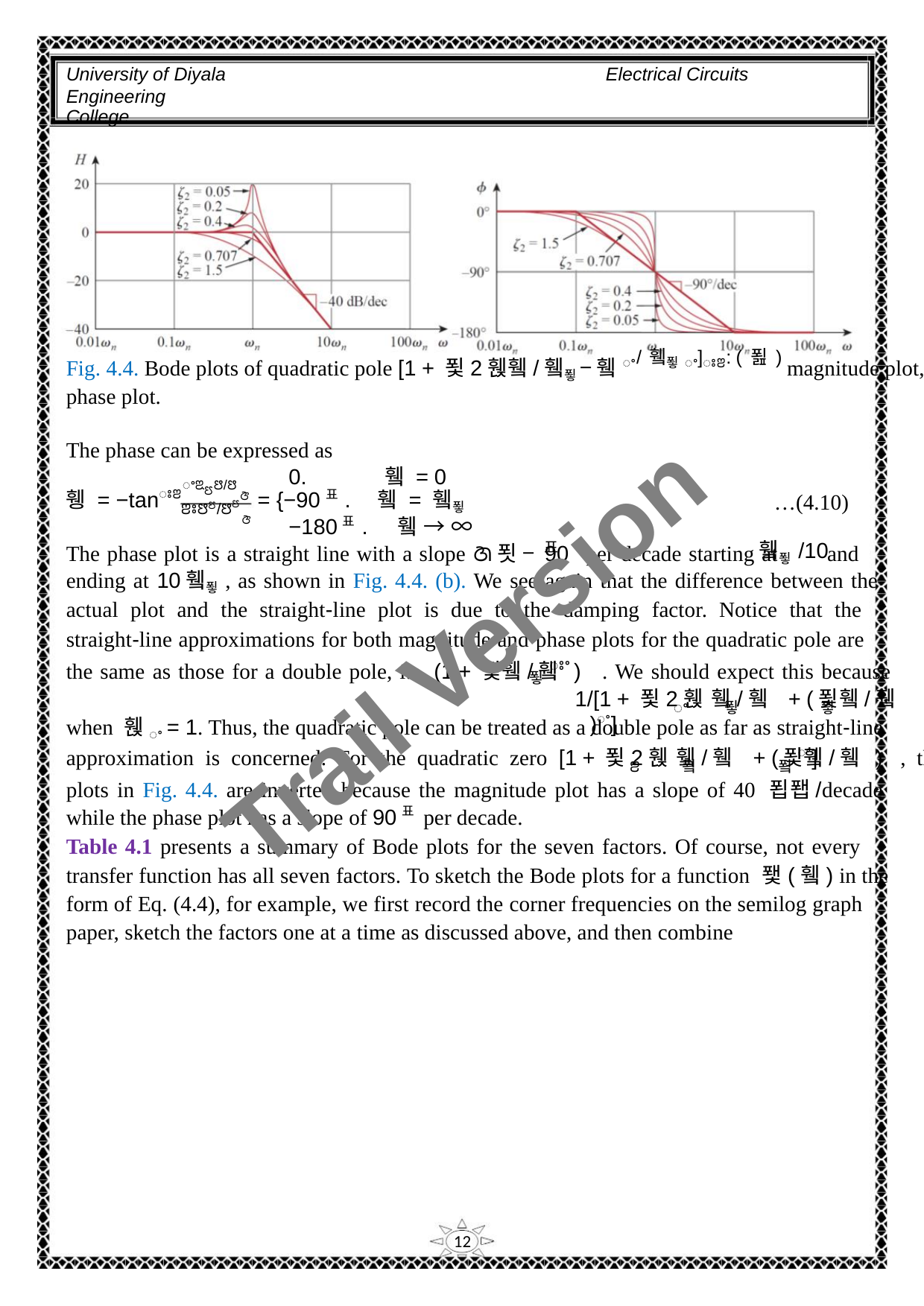

University of Diyala
Engineering College
Electrical Circuits
Fig. 4.4. Bode plots of quadratic pole [1 + 푗2휁휔/휔푛 − 휔ꢀ/휔푛ꢀ]ꢁꢂ: (푎) magnitude plot, (b)
phase plot.
The phase can be expressed as
0.
휔 = 0
휔 = 휔푛
ꢀꢃꢄꢅ/ꢅ
ꢂꢁꢅꢄ/ꢅꢄ
휑 = −tanꢁꢂ
= {−90표.
ꢆ
…(4.10)
휔푛/10
ꢆ
−180표. 휔 → ∞
표
The phase plot is a straight line with a slope ꢇ푓 − 90 per decade starting at
and
ending at 10휔푛, as shown in Fig. 4.4. (b). We see again that the difference between the
actual plot and the straight‐line plot is due to the damping factor. Notice that the
straight‐line approximations for both magnitude and phase plots for the quadratic pole are
Trail Version
Trail Version
Trail Version
Trail Version
Trail Version
Trail Version
Trail Version
Trail Version
Trail Version
Trail Version
Trail Version
Trail Version
Trail Version
ꢁꢀ
the same as those for a double pole, i.e. (1 + 푗휔/휔 ) . We should expect this because
푛
the double pole (1 + 푗휔/휔푛)ꢁꢀ equals the quadratic pole
1/[1 + 푗2휁 휔/휔 + (푗휔/휔 )ꢀ]
ꢀ
푛
푛
when 휁ꢀ = 1. Thus, the quadratic pole can be treated as a double pole as far as straight‐line
approximation is concerned. For the quadratic zero [1 + 푗2휁 휔/휔 + (푗휔/휔 ) , the
ꢀ]
ꢂ
푘
푘
plots in Fig. 4.4. are inverted because the magnitude plot has a slope of 40 푑퐵/decade
while the phase plot has a slope of 90표 per decade.
Table 4.1 presents a summary of Bode plots for the seven factors. Of course, not every
transfer function has all seven factors. To sketch the Bode plots for a function 퐻(휔) in the
form of Eq. (4.4), for example, we first record the corner frequencies on the semilog graph
paper, sketch the factors one at a time as discussed above, and then combine
12